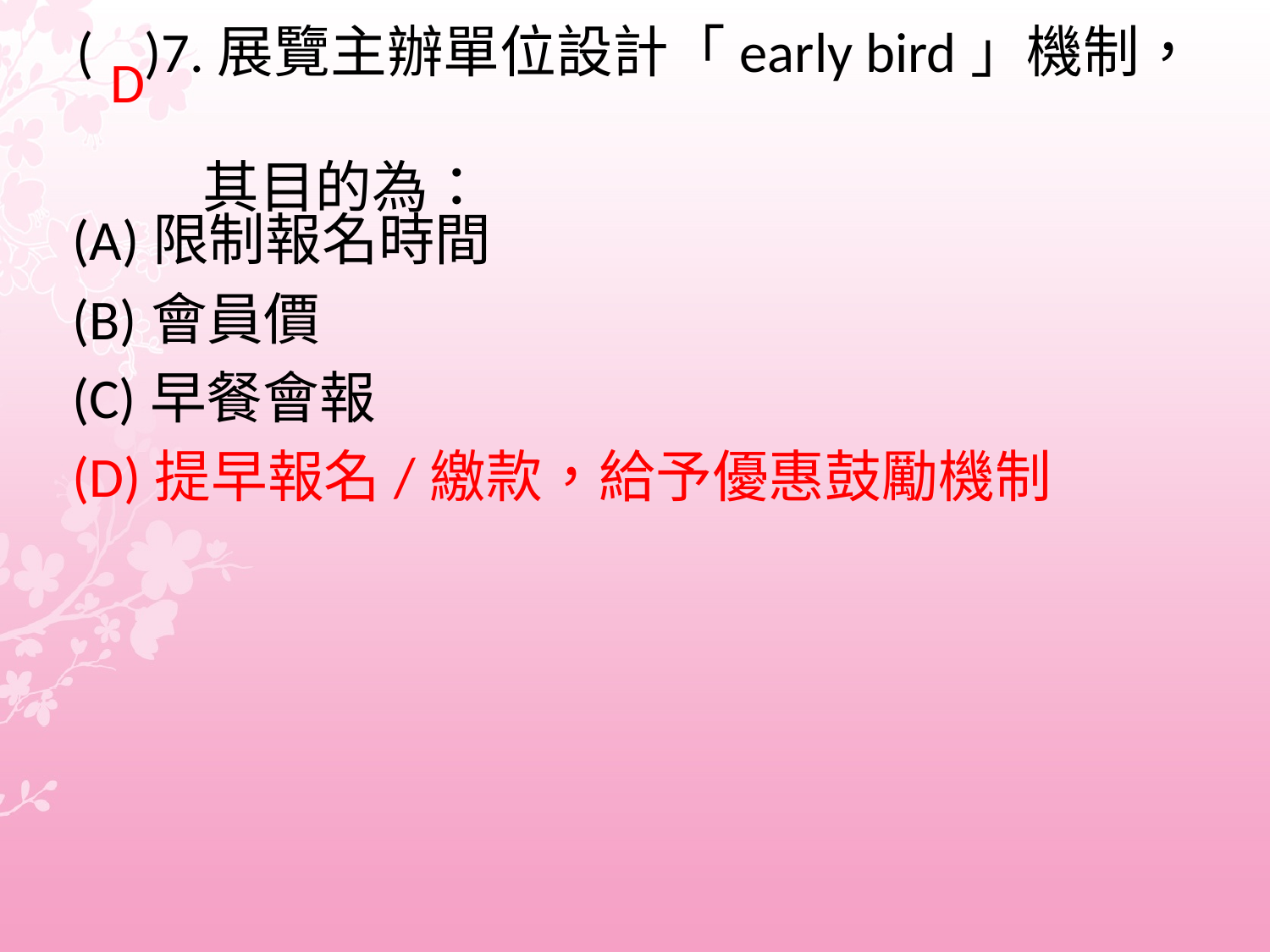

# (    )7.展覽主辦單位設計「early bird」機制， 其目的為：
   D

(A)限制報名時間
(B)會員價
(C)早餐會報
(D)提早報名/繳款，給予優惠鼓勵機制